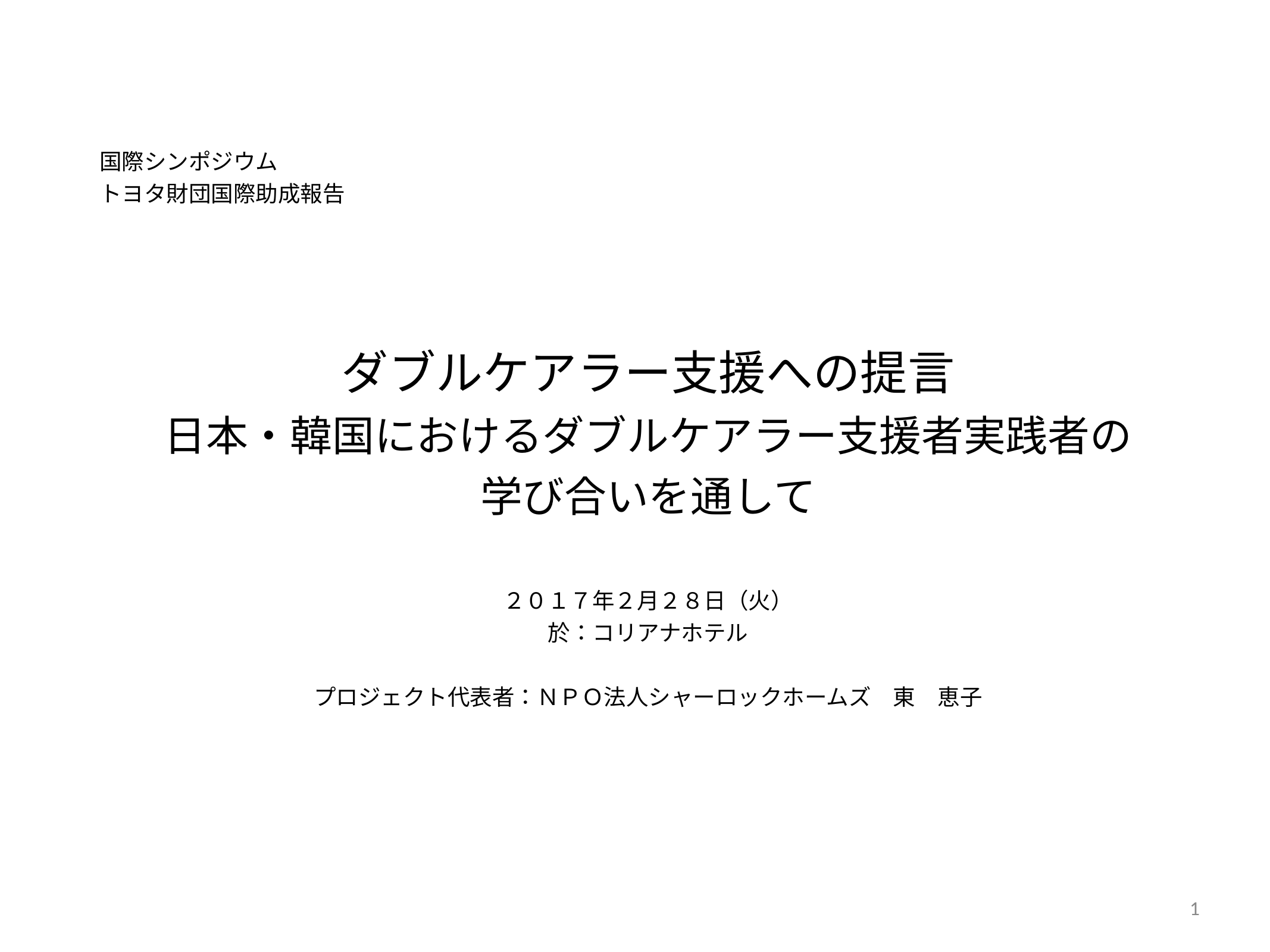

国際シンポジウム
トヨタ財団国際助成報告

ダブルケアラー支援への提言
日本・韓国におけるダブルケアラー支援者実践者の
学び合いを通して

２０１７年２月２８日（火）
於：コリアナホテル

プロジェクト代表者：ＮＰＯ法人シャーロックホームズ　東　恵子
1